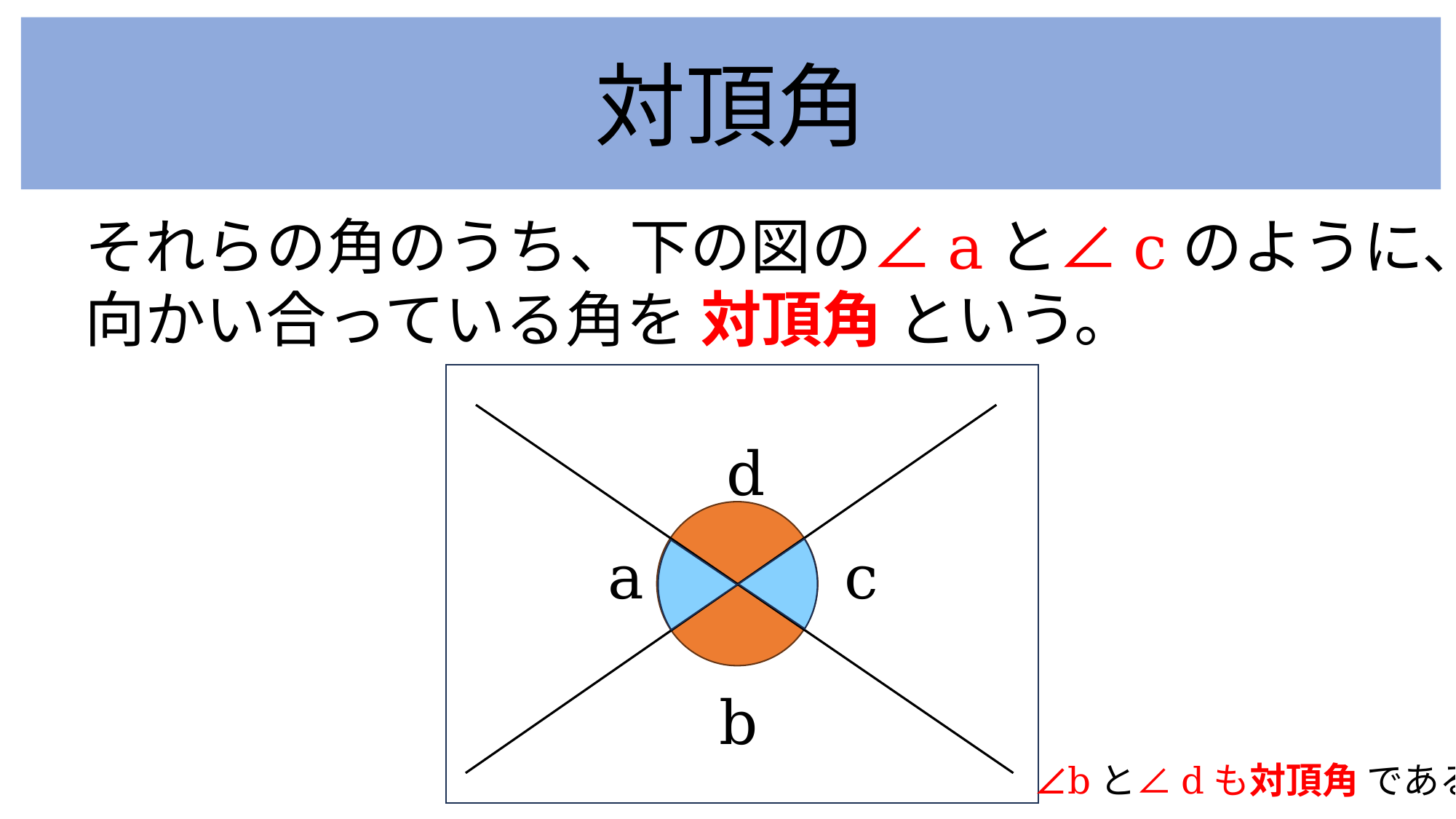

対頂角
それらの角のうち、下の図の∠aと∠cのように、
向かい合っている角を 対頂角 という。

a
c
b
d
∠bと∠dも対頂角 である